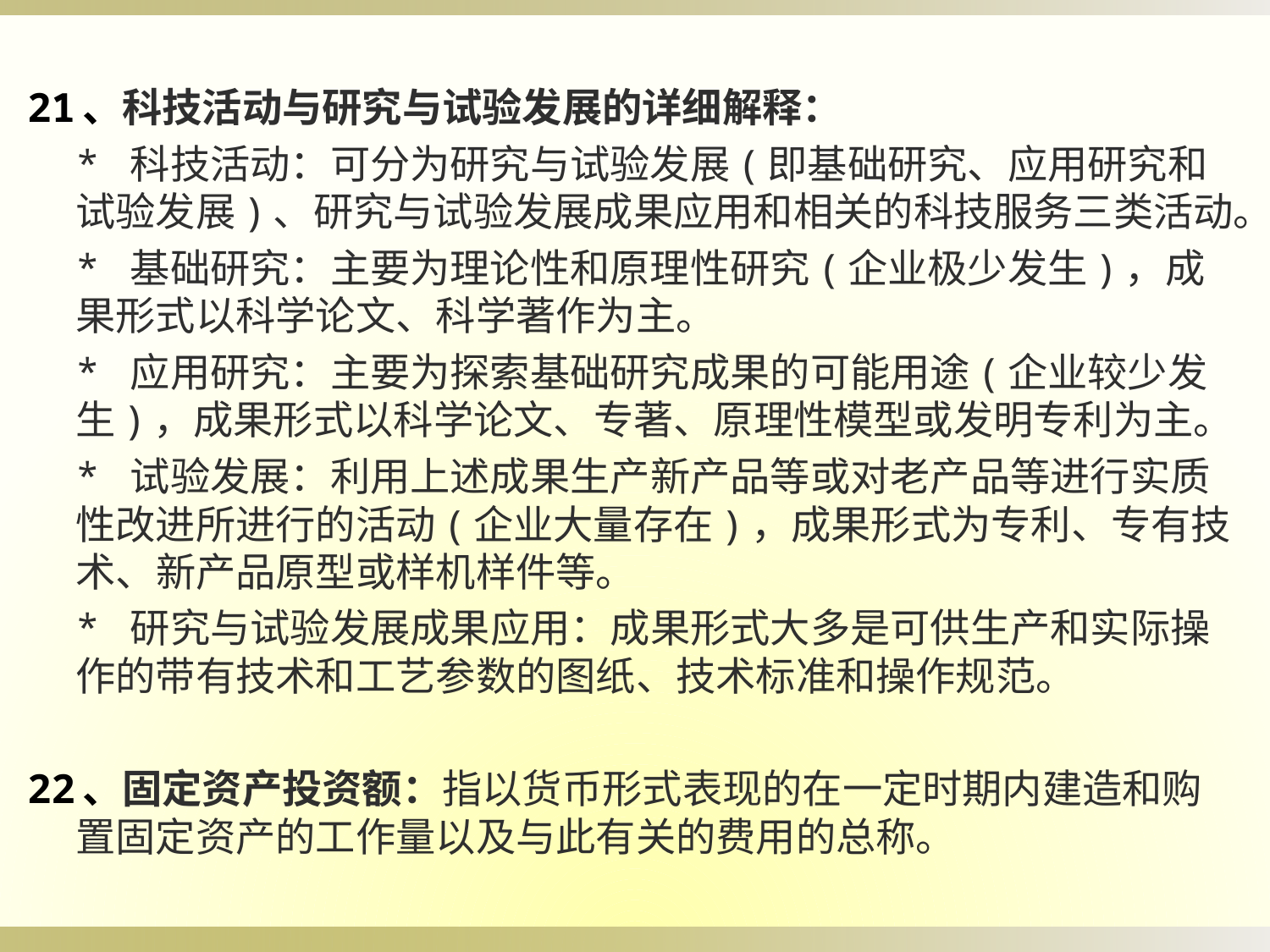

21、科技活动与研究与试验发展的详细解释：
  * 科技活动：可分为研究与试验发展(即基础研究、应用研究和试验发展)、研究与试验发展成果应用和相关的科技服务三类活动。
  * 基础研究：主要为理论性和原理性研究(企业极少发生)，成果形式以科学论文、科学著作为主。
  * 应用研究：主要为探索基础研究成果的可能用途(企业较少发生)，成果形式以科学论文、专著、原理性模型或发明专利为主。
  * 试验发展：利用上述成果生产新产品等或对老产品等进行实质性改进所进行的活动(企业大量存在)，成果形式为专利、专有技术、新产品原型或样机样件等。
  * 研究与试验发展成果应用：成果形式大多是可供生产和实际操作的带有技术和工艺参数的图纸、技术标准和操作规范。

22、固定资产投资额：指以货币形式表现的在一定时期内建造和购置固定资产的工作量以及与此有关的费用的总称。